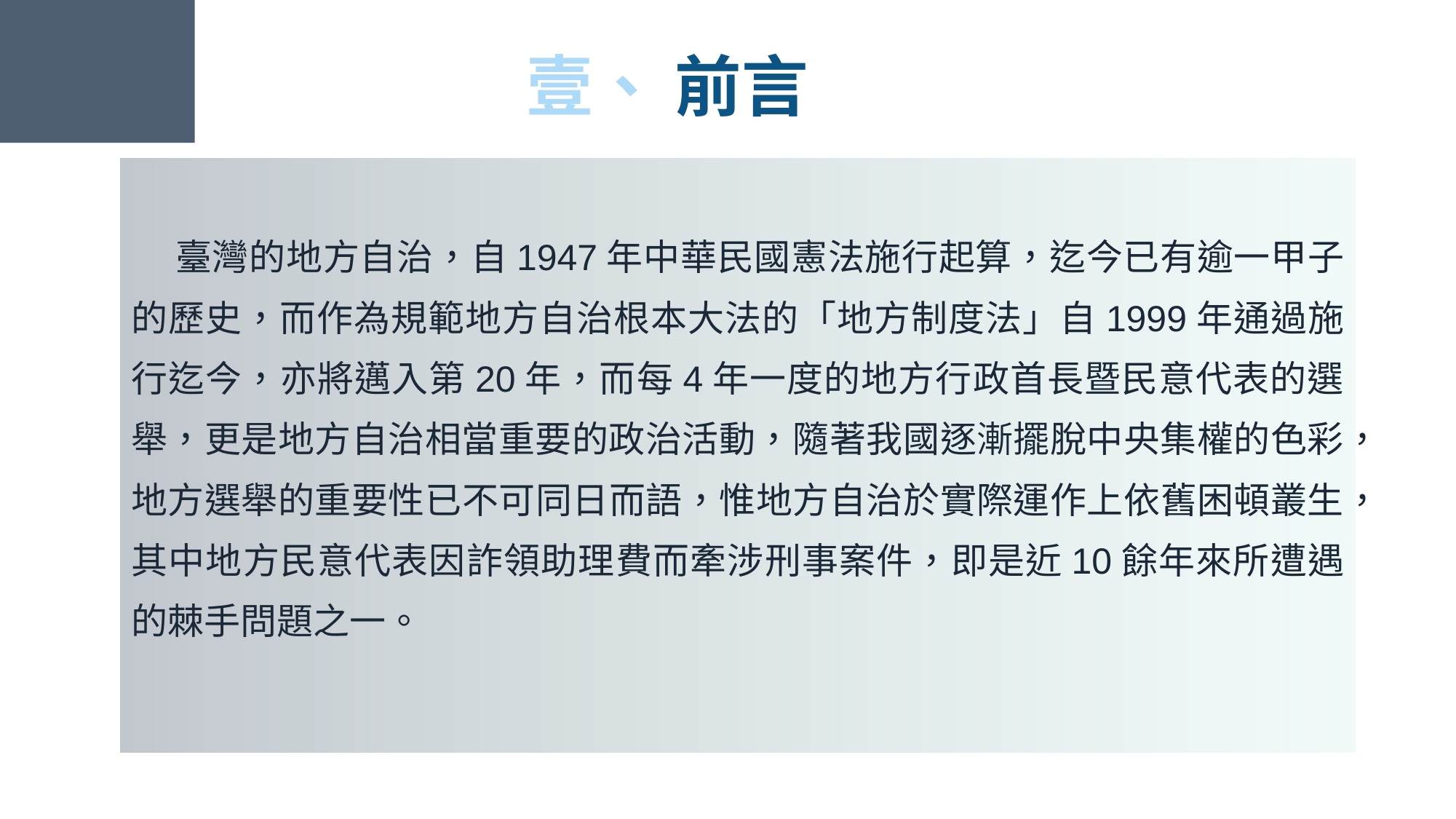

# 壹、 前言
    臺灣的地方自治，自1947年中華民國憲法施行起算，迄今已有逾一甲子的歷史，而作為規範地方自治根本大法的「地方制度法」自1999年通過施行迄今，亦將邁入第20年，而每4年一度的地方行政首長暨民意代表的選舉，更是地方自治相當重要的政治活動，隨著我國逐漸擺脫中央集權的色彩，地方選舉的重要性已不可同日而語，惟地方自治於實際運作上依舊困頓叢生，其中地方民意代表因詐領助理費而牽涉刑事案件，即是近10餘年來所遭遇的棘手問題之一。